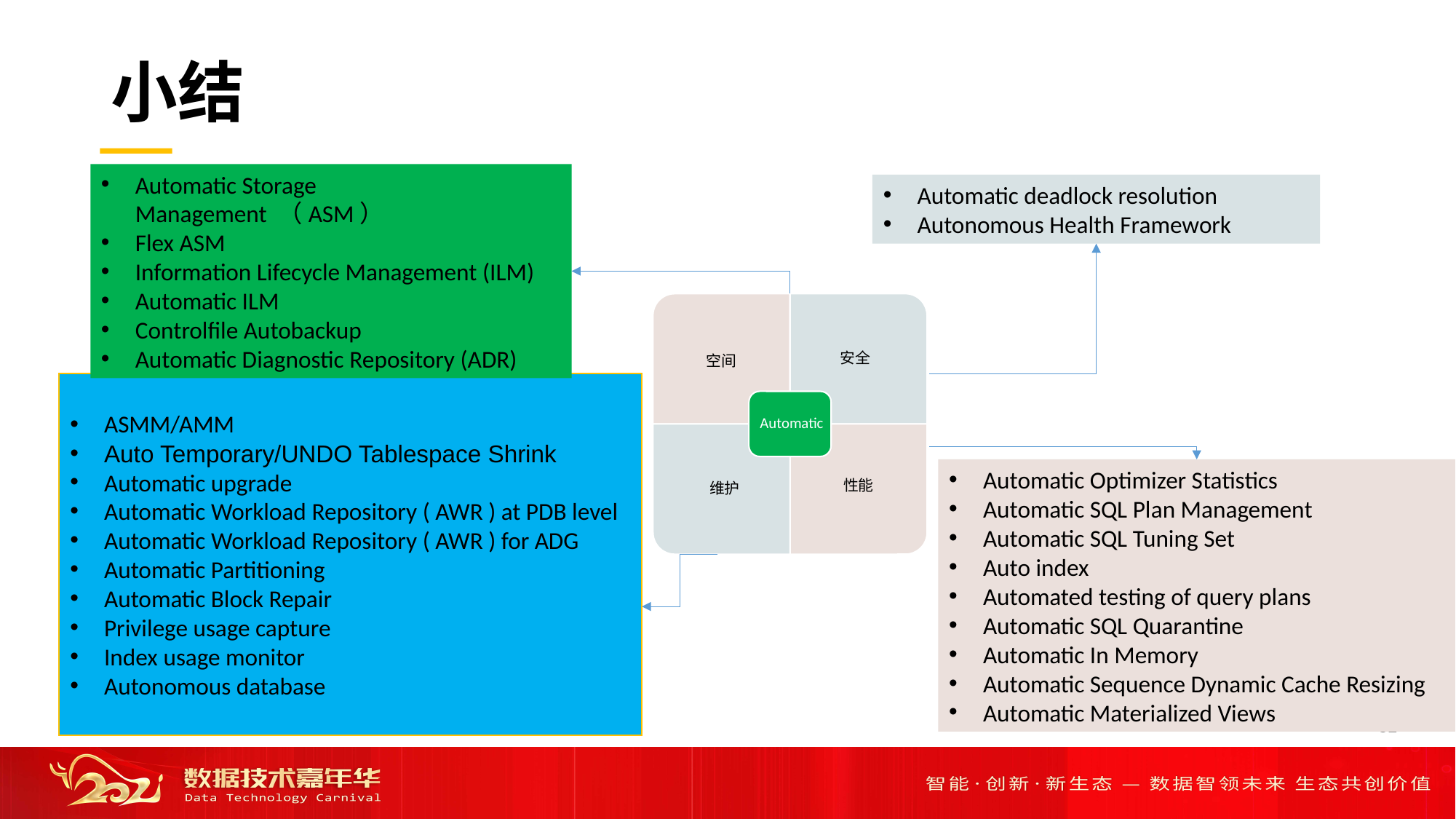

# 小结
Automatic Storage Management （ASM）
Flex ASM
Information Lifecycle Management (ILM)
Automatic ILM
Controlfile Autobackup
Automatic Diagnostic Repository (ADR)
Automatic deadlock resolution
Autonomous Health Framework
空间
安全
维护
性能
Automatic
ASMM/AMM
Auto Temporary/UNDO Tablespace Shrink
Automatic upgrade
Automatic Workload Repository ( AWR ) at PDB level
Automatic Workload Repository ( AWR ) for ADG
Automatic Partitioning
Automatic Block Repair
Privilege usage capture
Index usage monitor
Autonomous database
Automatic Optimizer Statistics
Automatic SQL Plan Management
Automatic SQL Tuning Set
Auto index
Automated testing of query plans
Automatic SQL Quarantine
Automatic In Memory
Automatic Sequence Dynamic Cache Resizing
Automatic Materialized Views
52